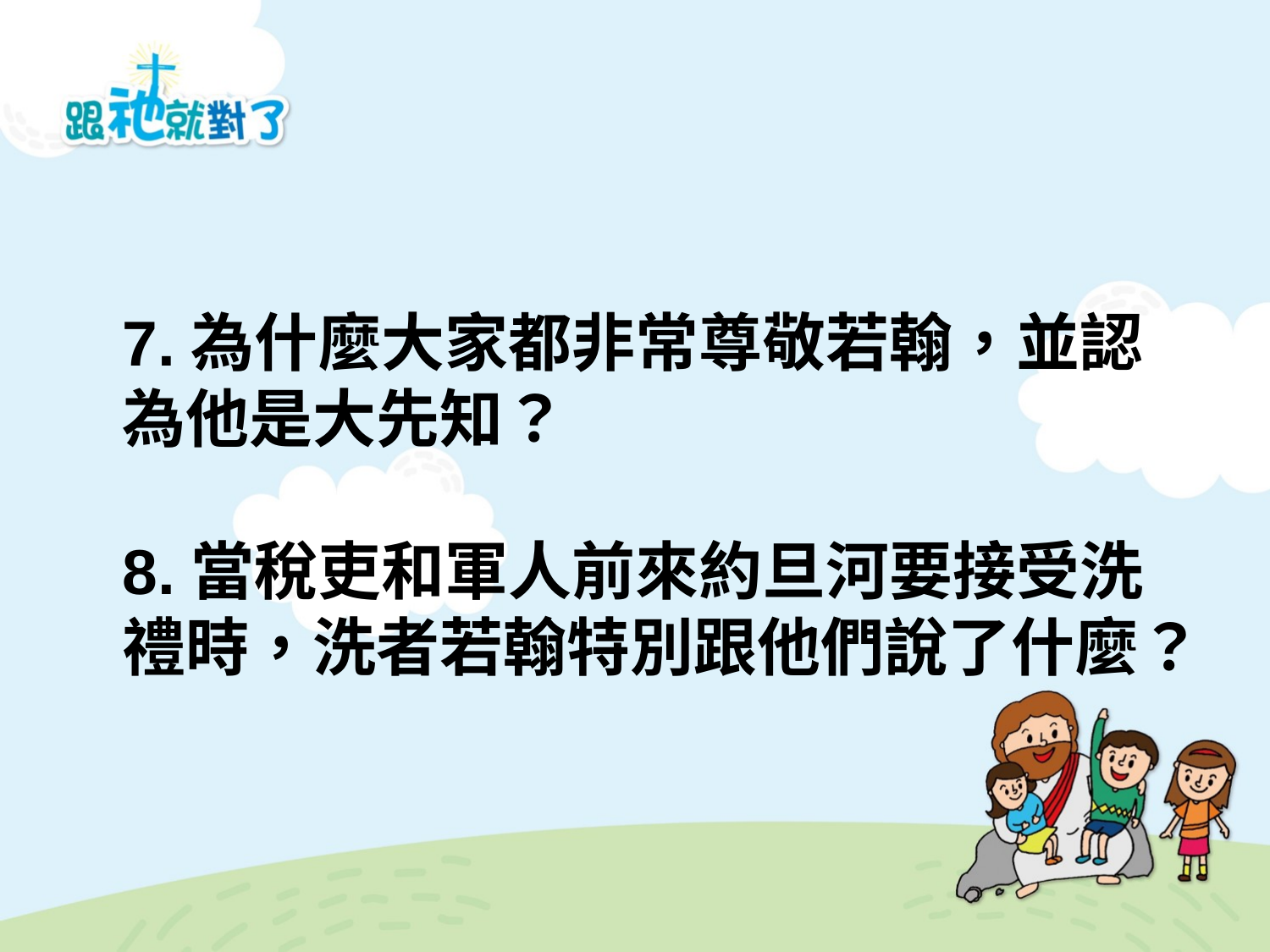

7.為什麼大家都非常尊敬若翰，並認為他是大先知？

8.當稅吏和軍人前來約旦河要接受洗禮時，洗者若翰特別跟他們說了什麼？